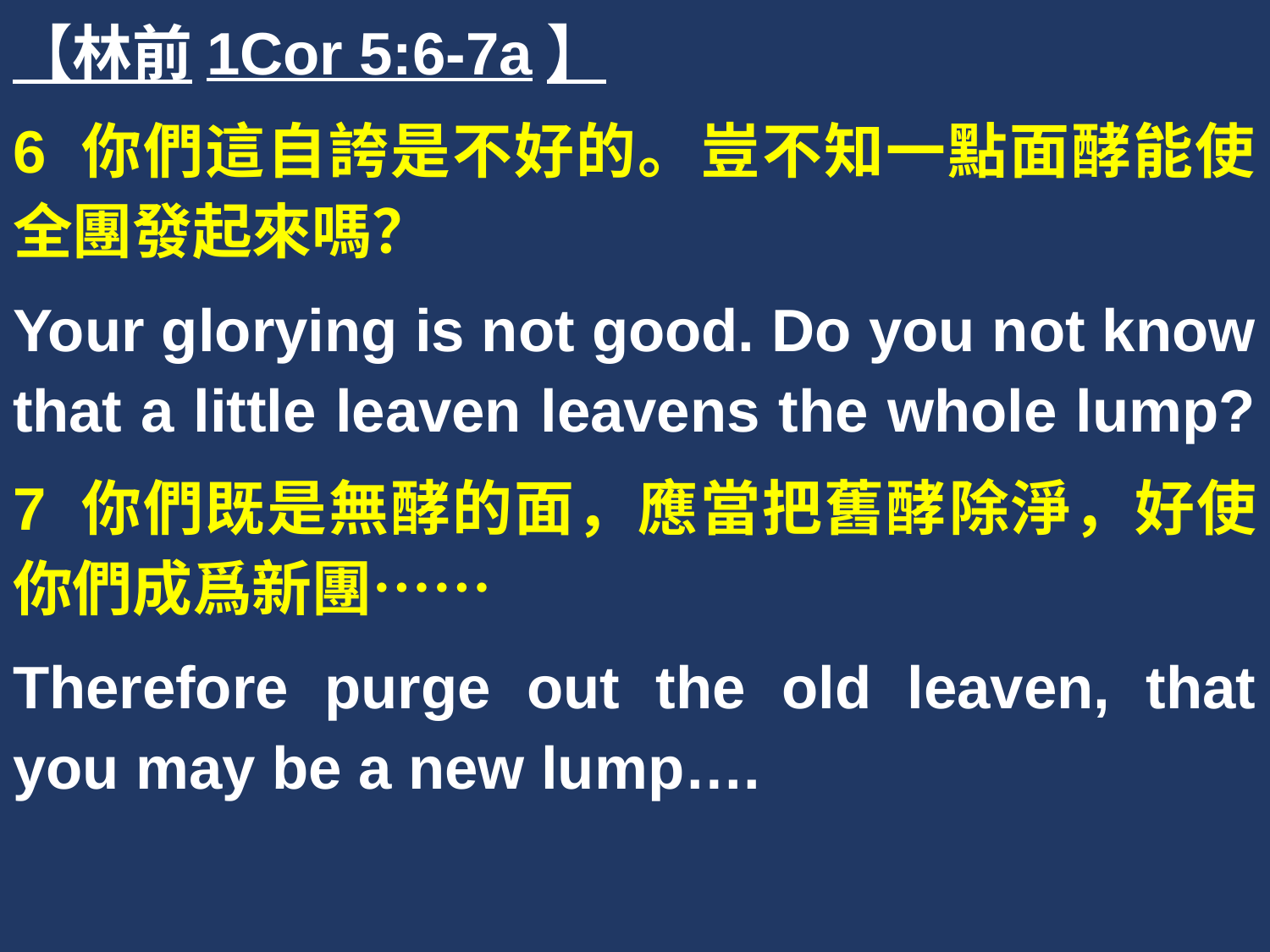

【林前1Cor 5:6-7a】
6 你們這自誇是不好的。豈不知一點面酵能使全團發起來嗎？
Your glorying is not good. Do you not know that a little leaven leavens the whole lump?
7 你們既是無酵的面，應當把舊酵除淨，好使你們成爲新團……
Therefore purge out the old leaven, that you may be a new lump….